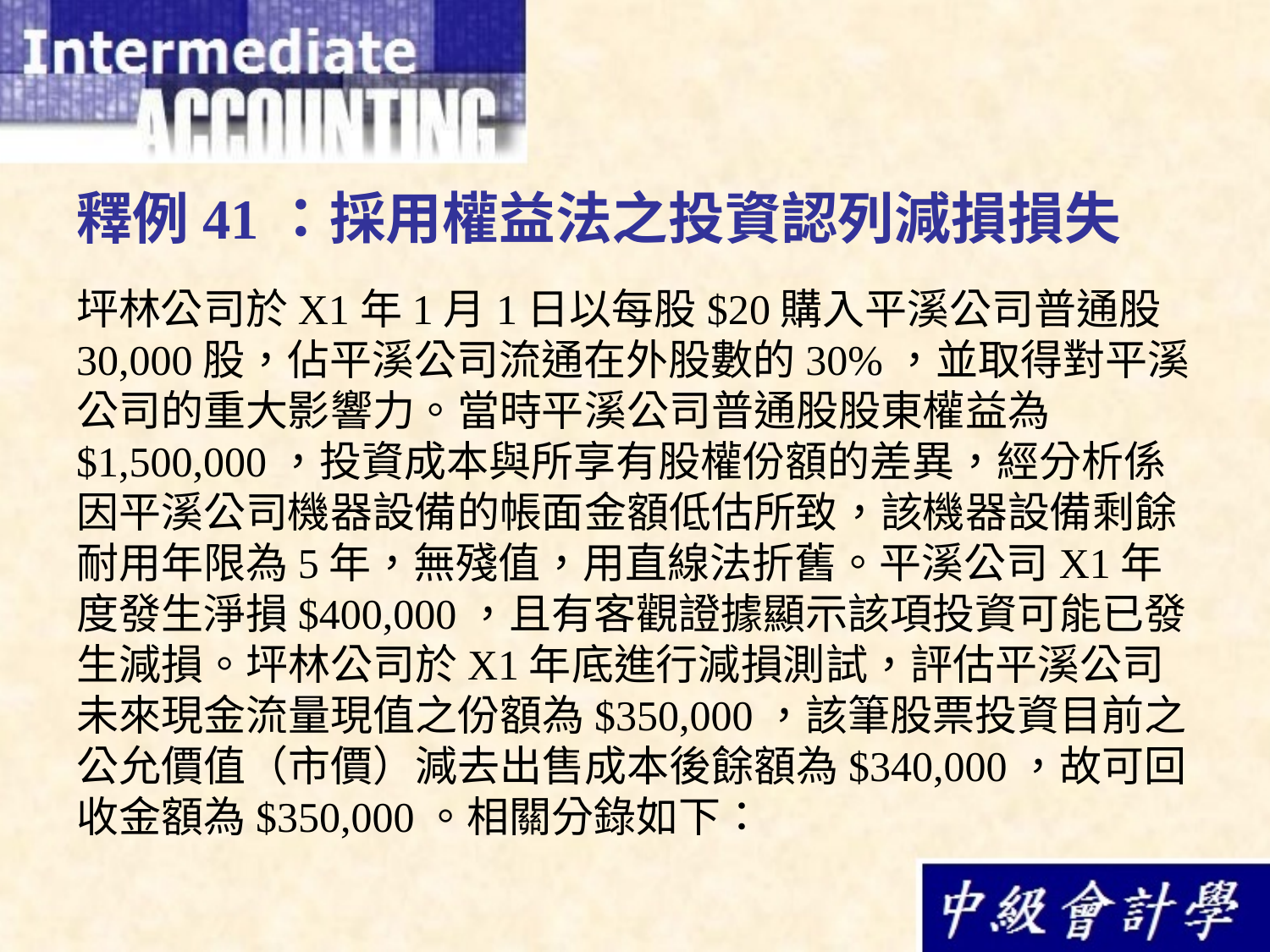

# 釋例41：採用權益法之投資認列減損損失
坪林公司於X1年1月1日以每股$20購入平溪公司普通股30,000股，佔平溪公司流通在外股數的30%，並取得對平溪公司的重大影響力。當時平溪公司普通股股東權益為$1,500,000，投資成本與所享有股權份額的差異，經分析係因平溪公司機器設備的帳面金額低估所致，該機器設備剩餘耐用年限為5年，無殘值，用直線法折舊。平溪公司X1年度發生淨損$400,000，且有客觀證據顯示該項投資可能已發生減損。坪林公司於X1年底進行減損測試，評估平溪公司未來現金流量現值之份額為$350,000，該筆股票投資目前之公允價值（市價）減去出售成本後餘額為$340,000，故可回收金額為$350,000。相關分錄如下：